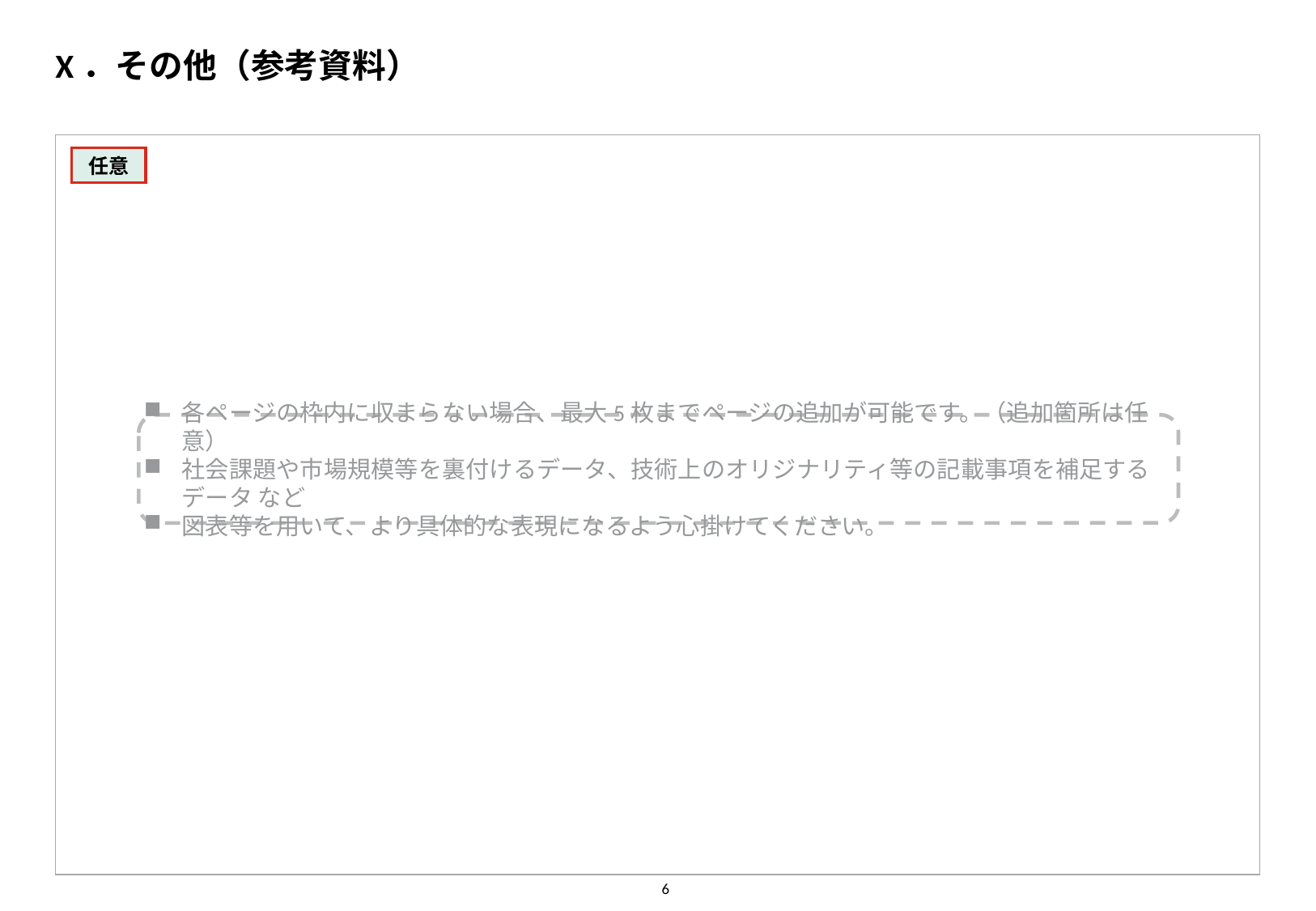

# X．その他（参考資料）

任意
各ページの枠内に収まらない場合、最大5枚までページの追加が可能です。（追加箇所は任意）
社会課題や市場規模等を裏付けるデータ、技術上のオリジナリティ等の記載事項を補足するデータ など
図表等を用いて、より具体的な表現になるよう心掛けてください。
6